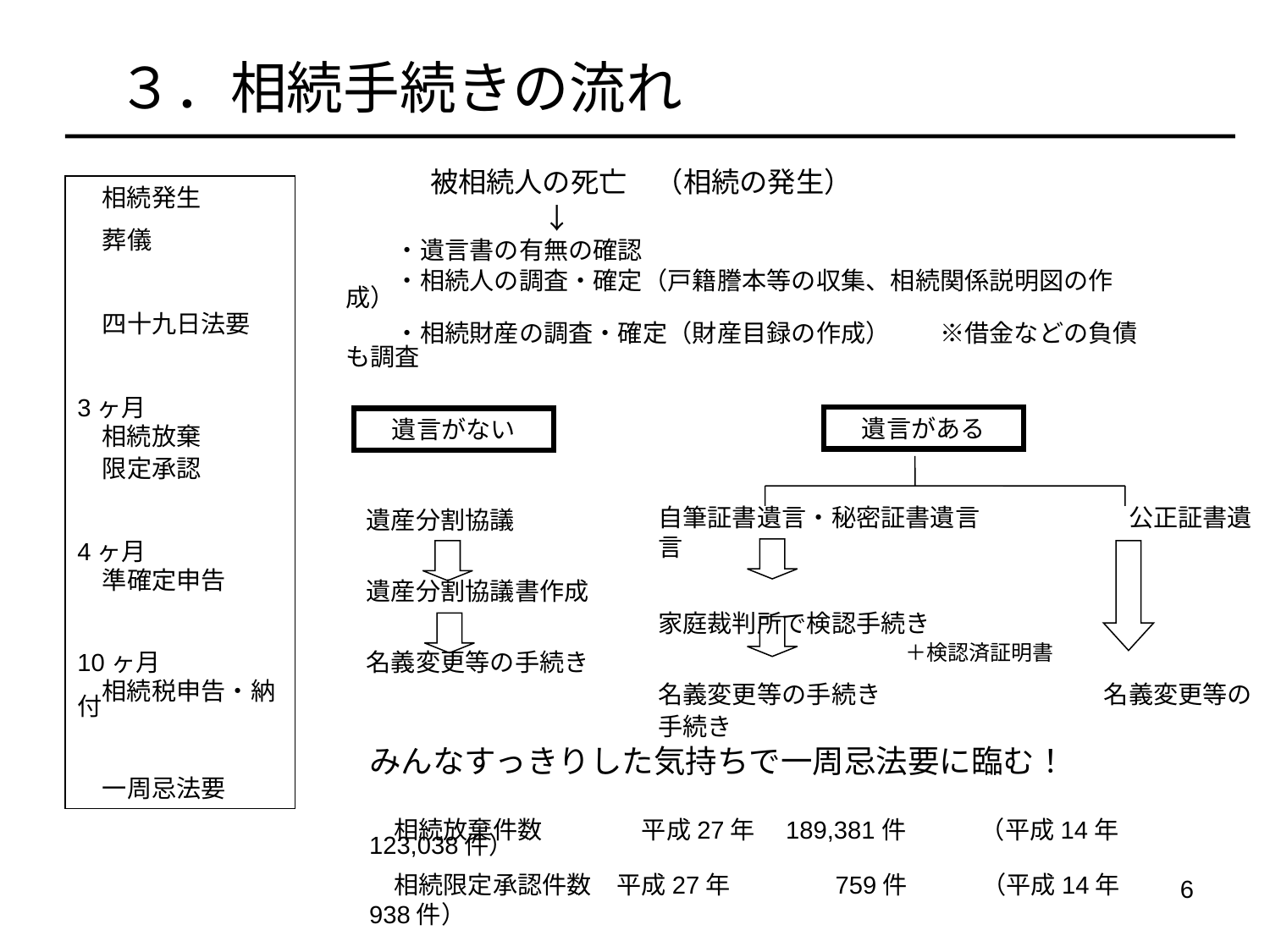

３．相続手続きの流れ

　　　被相続人の死亡　（相続の発生）
　　　　　　　↓
　　・遺言書の有無の確認
　　・相続人の調査・確定（戸籍謄本等の収集、相続関係説明図の作成）
　　・相続財産の調査・確定（財産目録の作成）　　※借金などの負債も調査
　相続発生
　葬儀

　四十九日法要

3ヶ月
　相続放棄
　限定承認

4ヶ月
　準確定申告

10ヶ月
　相続税申告・納付

　一周忌法要
遺言がある
遺言がない

自筆証書遺言・秘密証書遺言　　　　　　公正証書遺言

家庭裁判所で検認手続き
　　　　　　　　　　＋検認済証明書
名義変更等の手続き　　　　　　　　　名義変更等の手続き
遺産分割協議

遺産分割協議書作成

名義変更等の手続き

みんなすっきりした気持ちで一周忌法要に臨む！

　相続放棄件数　　　　平成27年　189,381件　　　（平成14年　123,038件）
　相続限定承認件数　平成27年　　　　759件　　　（平成14年　　　　938件）
6